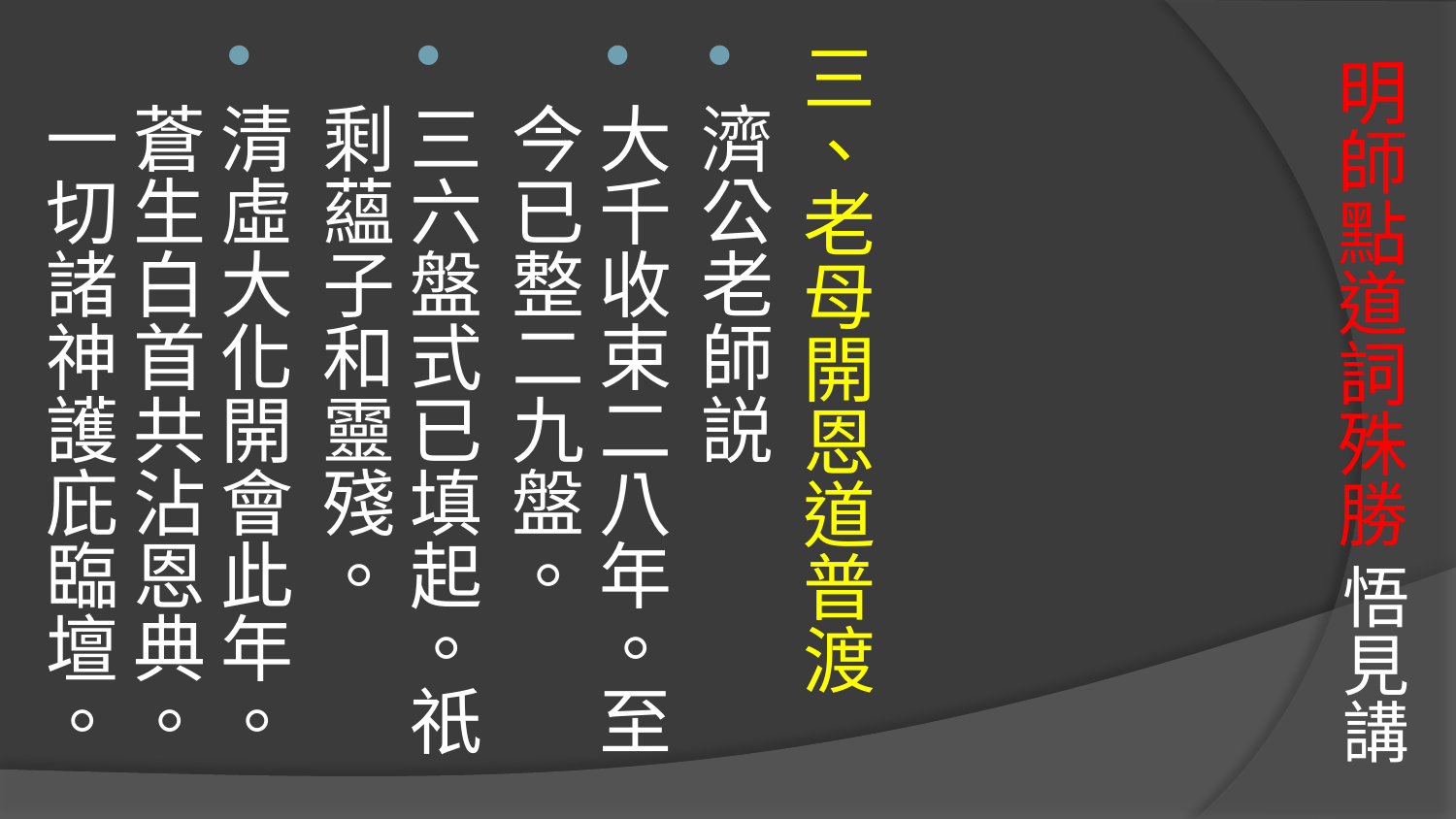

三、老母開恩道普渡
濟公老師説
大千收束二八年。至今已整二九盤。
三六盤式已填起。祇剩蘊子和靈殘。
清虛大化開會此年。蒼生白首共沾恩典。一切諸神護庇臨壇。
# 明師點道詞殊勝 悟見講